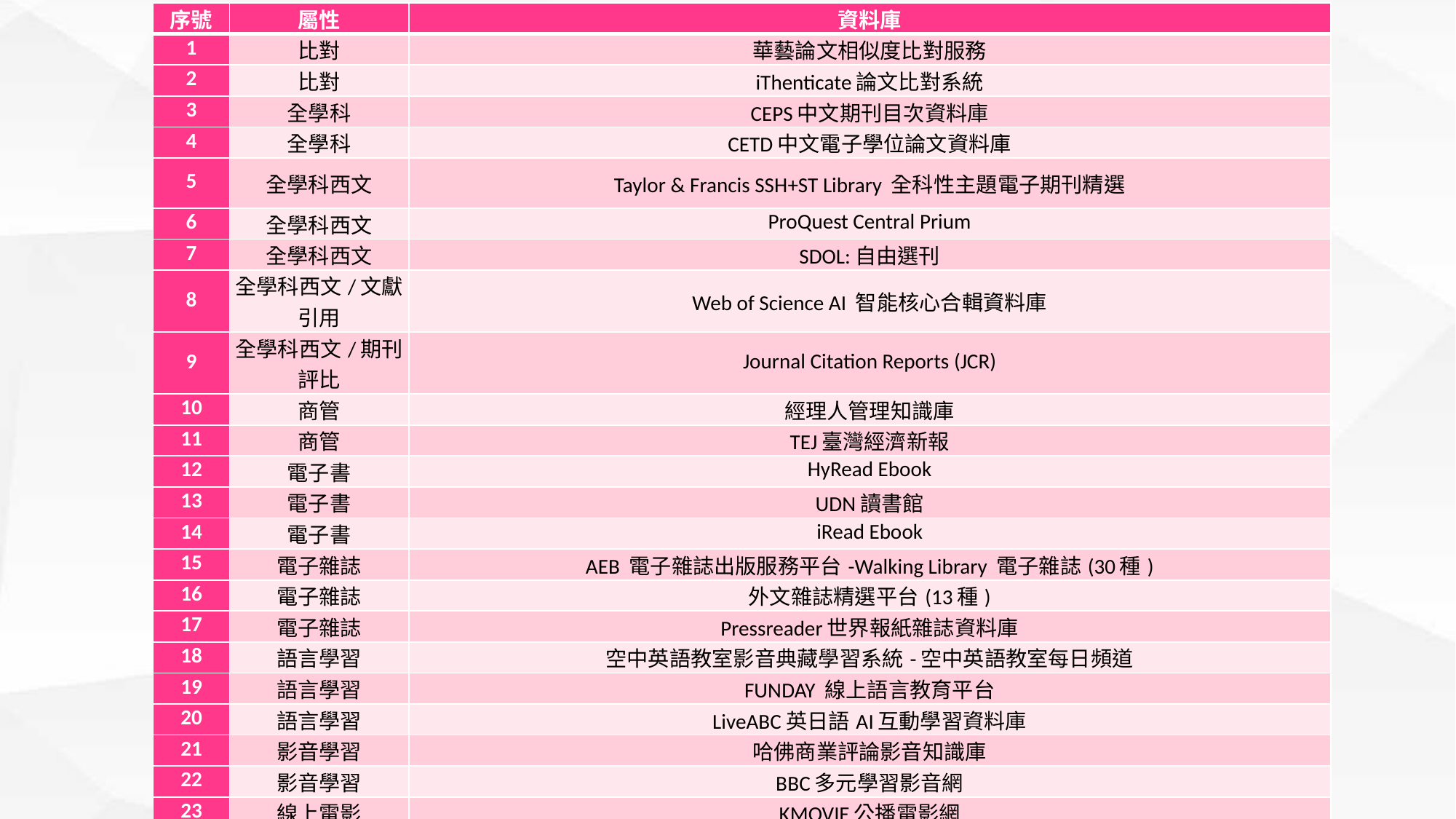

| 序號 | 屬性 | 資料庫 |
| --- | --- | --- |
| 1 | 比對 | 華藝論文相似度比對服務 |
| 2 | 比對 | iThenticate論文比對系統 |
| 3 | 全學科 | CEPS中文期刊目次資料庫 |
| 4 | 全學科 | CETD中文電子學位論文資料庫 |
| 5 | 全學科西文 | Taylor & Francis SSH+ST Library 全科性主題電子期刊精選 |
| 6 | 全學科西文 | ProQuest Central Prium |
| 7 | 全學科西文 | SDOL:自由選刊 |
| 8 | 全學科西文/文獻引用 | Web of Science AI 智能核心合輯資料庫 |
| 9 | 全學科西文/期刊評比 | Journal Citation Reports (JCR) |
| 10 | 商管 | 經理人管理知識庫 |
| 11 | 商管 | TEJ臺灣經濟新報 |
| 12 | 電子書 | HyRead Ebook |
| 13 | 電子書 | UDN讀書館 |
| 14 | 電子書 | iRead Ebook |
| 15 | 電子雜誌 | AEB 電子雜誌出版服務平台-Walking Library 電子雜誌(30種) |
| 16 | 電子雜誌 | 外文雜誌精選平台(13種) |
| 17 | 電子雜誌 | Pressreader世界報紙雜誌資料庫 |
| 18 | 語言學習 | 空中英語教室影音典藏學習系統-空中英語教室每日頻道 |
| 19 | 語言學習 | FUNDAY 線上語言教育平台 |
| 20 | 語言學習 | LiveABC英日語AI互動學習資料庫 |
| 21 | 影音學習 | 哈佛商業評論影音知識庫 |
| 22 | 影音學習 | BBC多元學習影音網 |
| 23 | 線上電影 | KMOVIE公播電影網 |
| 24 | 線上電影 | H2PES數位公播影音服務平台 |
| 25 | 整合查詢系統 | EBSCO Discovery Service資源探索服務 |